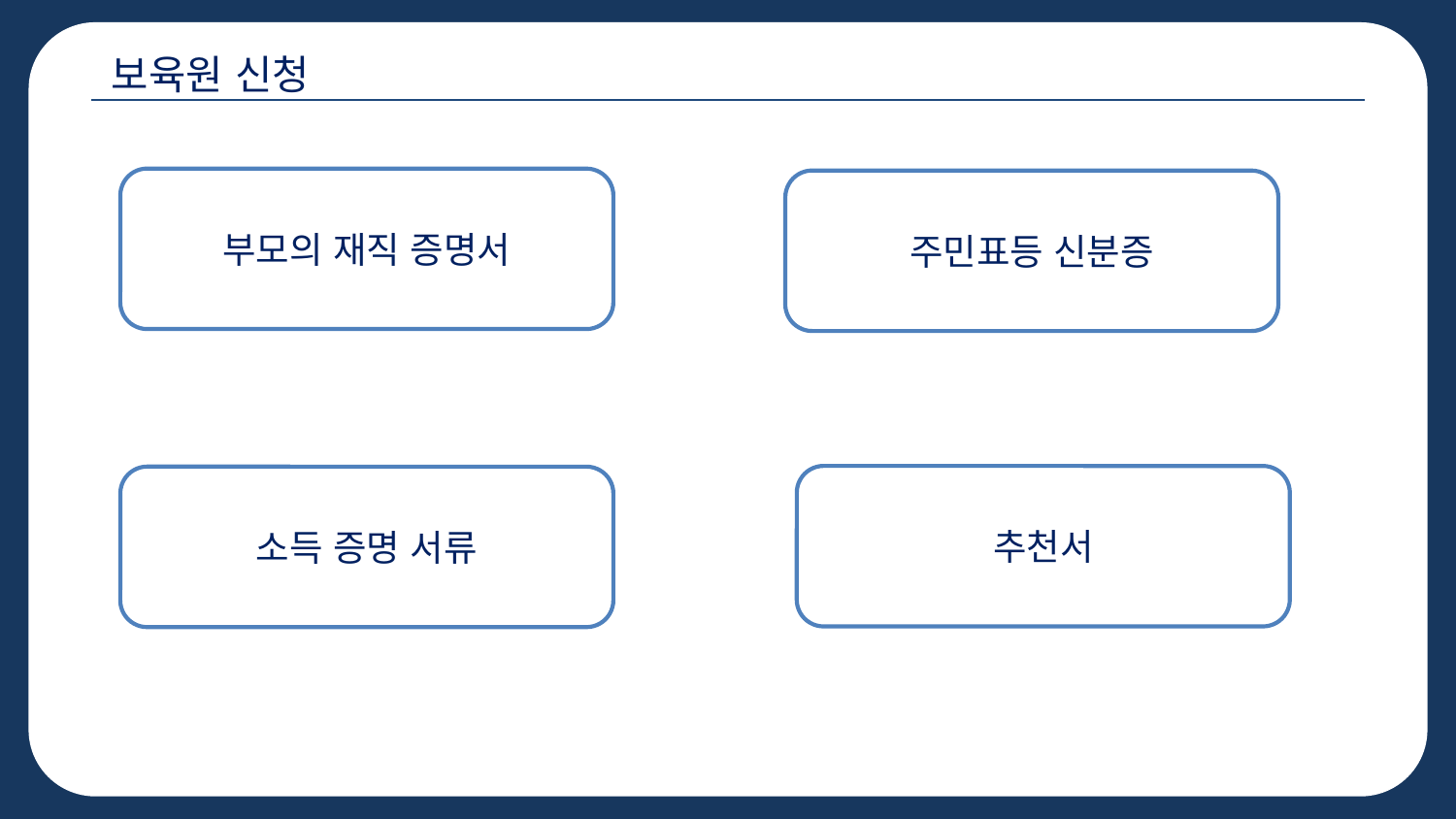

보육원 신청
부모의 재직 증명서
주민표등 신분증
추천서
소득 증명 서류